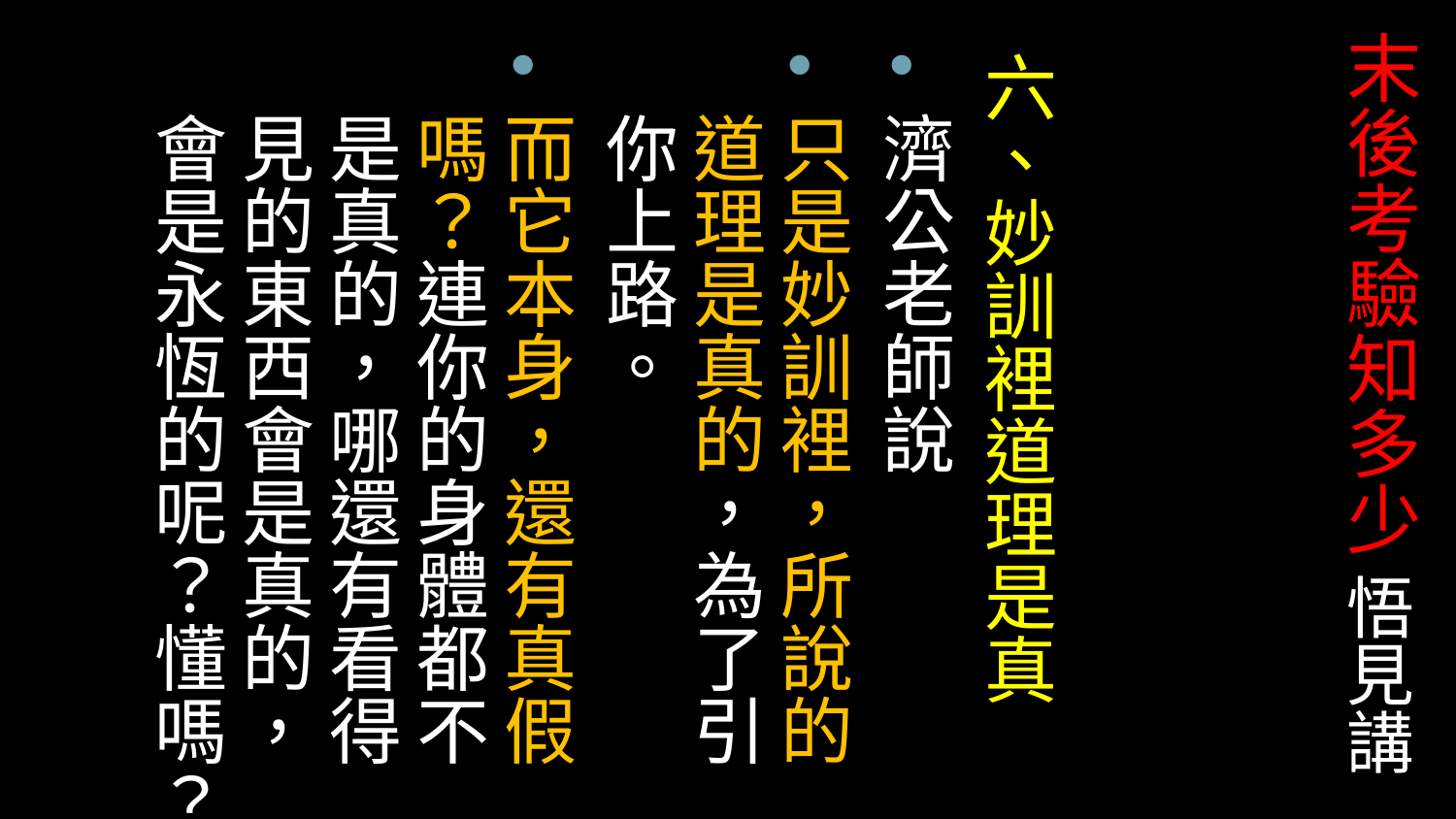

# 末後考驗知多少 悟見講
六、妙訓裡道理是真
濟公老師說
只是妙訓裡，所說的道理是真的，為了引你上路。
而它本身，還有真假嗎？連你的身體都不是真的，哪還有看得見的東西會是真的，會是永恆的呢？懂嗎？